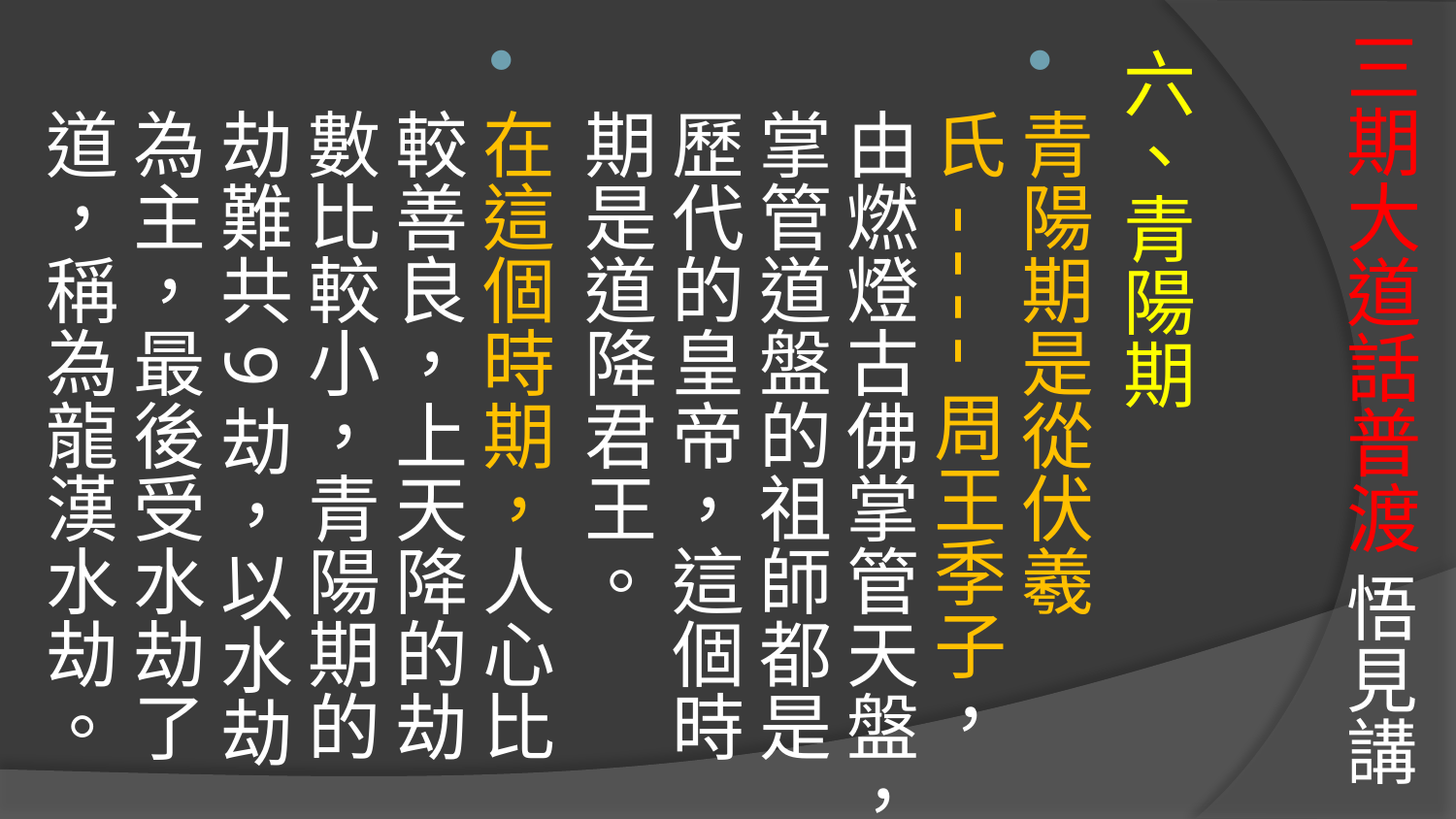

# 三期大道話普渡 悟見講
六、青陽期
青陽期是從伏羲氏----周王季子，由燃燈古佛掌管天盤，掌管道盤的祖師都是歷代的皇帝，這個時期是道降君王。
在這個時期，人心比較善良，上天降的劫數比較小，青陽期的劫難共9劫，以水劫為主，最後受水劫了道，稱為龍漢水劫。